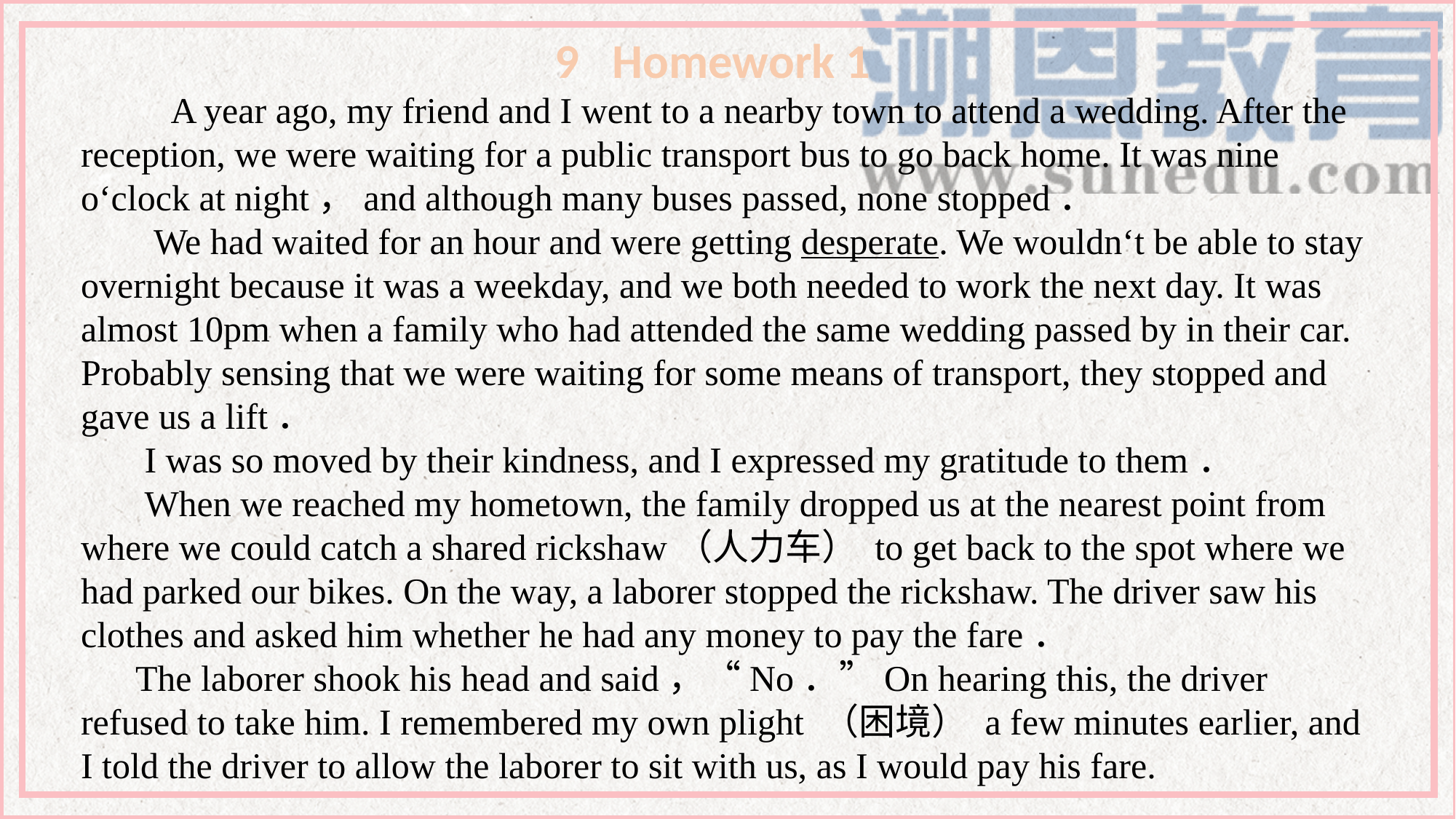

9   Homework 1
             A year ago, my friend and I went to a nearby town to attend a wedding. After the reception, we were waiting for a public transport bus to go back home. It was nine o‘clock at night，and although many buses passed, none stopped．
        We had waited for an hour and were getting desperate. We wouldn‘t be able to stay overnight because it was a weekday, and we both needed to work the next day. It was almost 10pm when a family who had attended the same wedding passed by in their car. Probably sensing that we were waiting for some means of transport, they stopped and gave us a lift．
       I was so moved by their kindness, and I expressed my gratitude to them．
       When we reached my hometown, the family dropped us at the nearest point from where we could catch a shared rickshaw（人力车） to get back to the spot where we had parked our bikes. On the way, a laborer stopped the rickshaw. The driver saw his clothes and asked him whether he had any money to pay the fare．
      The laborer shook his head and said，“No．”On hearing this, the driver refused to take him. I remembered my own plight （困境） a few minutes earlier, and I told the driver to allow the laborer to sit with us, as I would pay his fare.